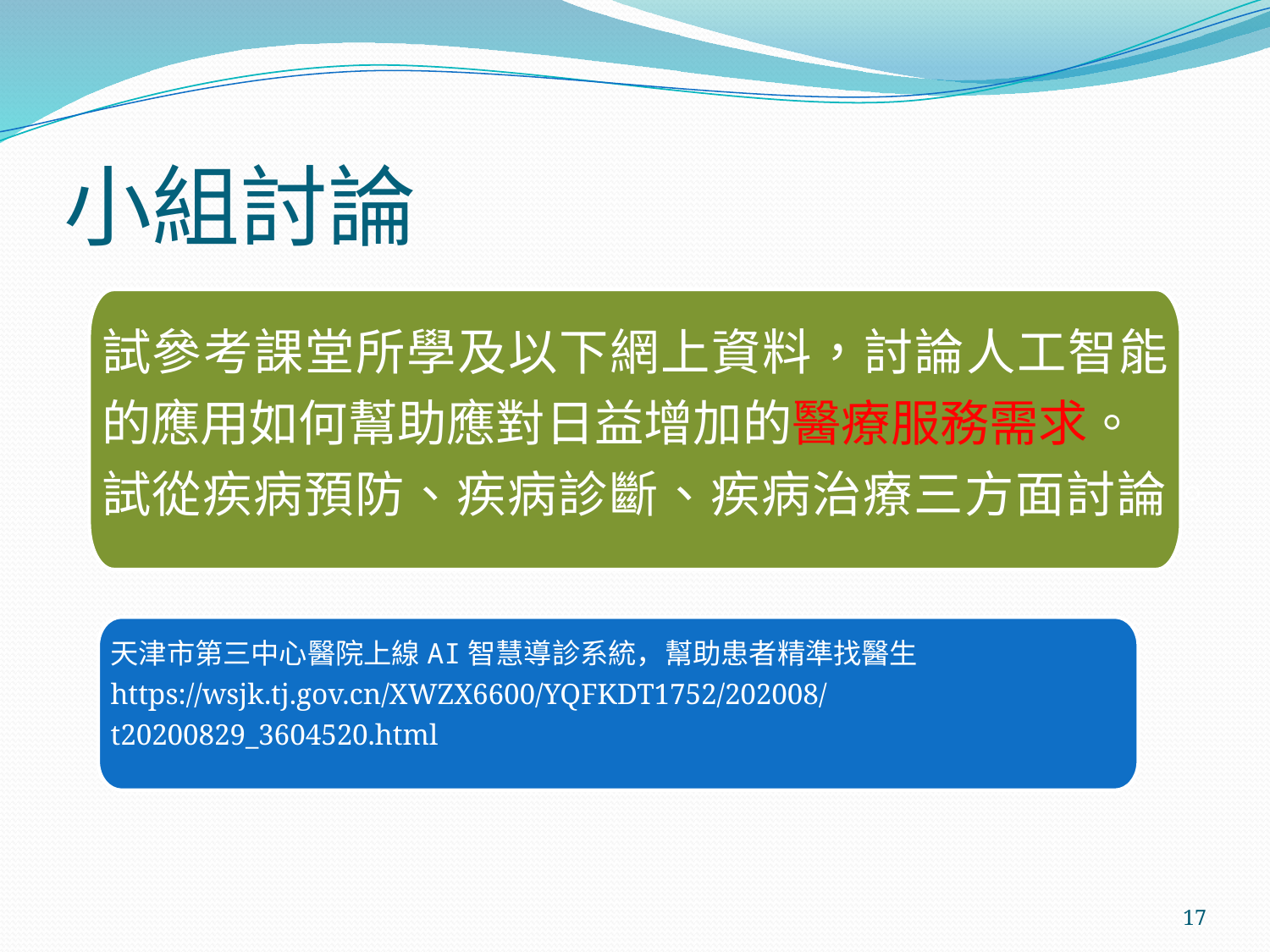

# 小組討論

試參考課堂所學及以下網上資料，討論人工智能的應用如何幫助應對日益增加的醫療服務需求。
試從疾病預防、疾病診斷、疾病治療三方面討論。

天津市第三中心醫院上線AI智慧導診系統，幫助患者精準找醫生
https://wsjk.tj.gov.cn/XWZX6600/YQFKDT1752/202008/t20200829_3604520.html

17